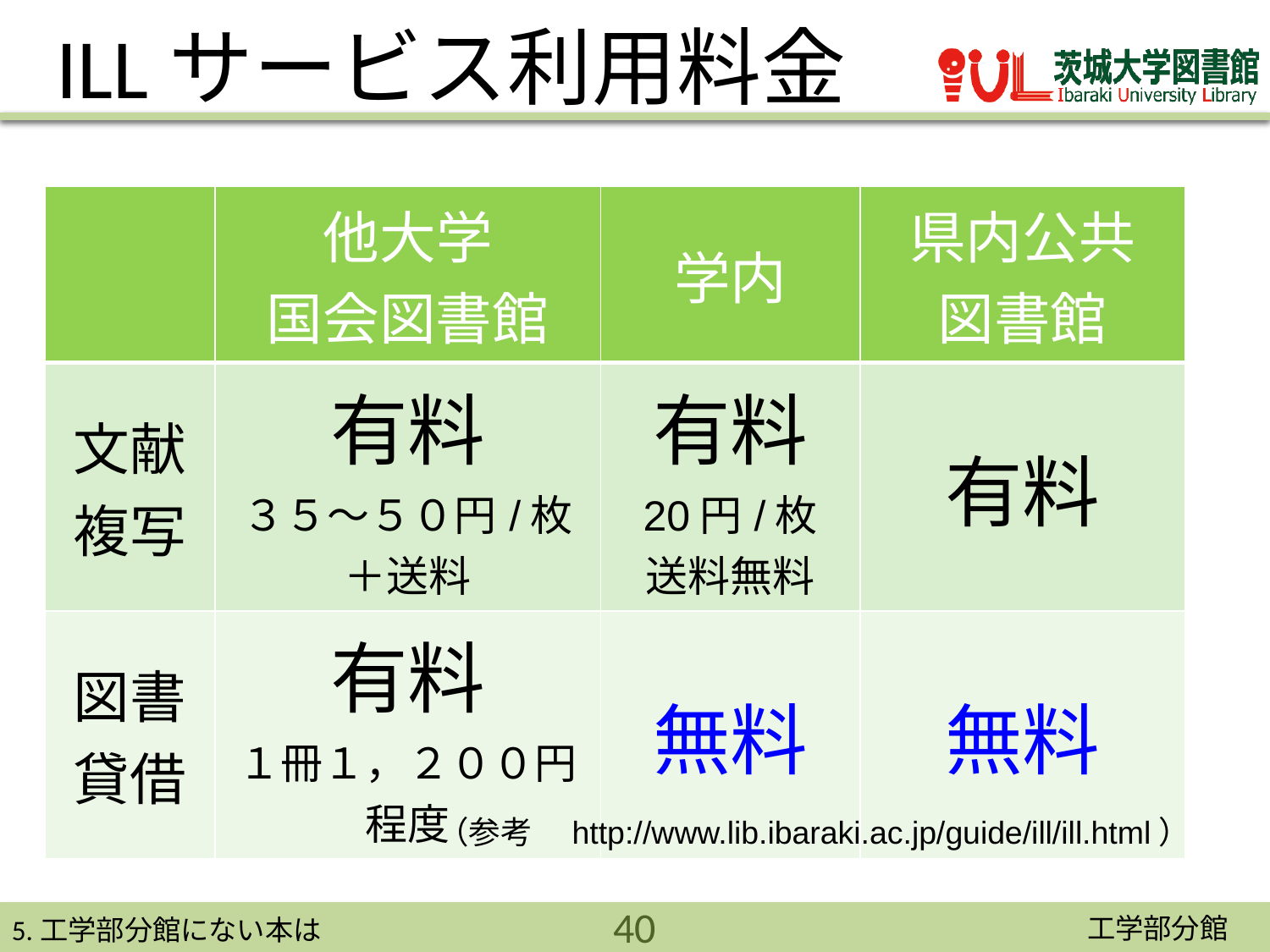

ILLサービス利用料金
|  | 他大学 国会図書館 | 学内 | 県内公共 図書館 |
| --- | --- | --- | --- |
| 文献複写 | 有料 ３５～５０円/枚 ＋送料 | 有料 20円/枚 送料無料 | 有料 |
| 図書貸借 | 有料 １冊１，２００円程度 | 無料 | 無料 |
（参考　http://www.lib.ibaraki.ac.jp/guide/ill/ill.html）
40
5.工学部分館にない本は